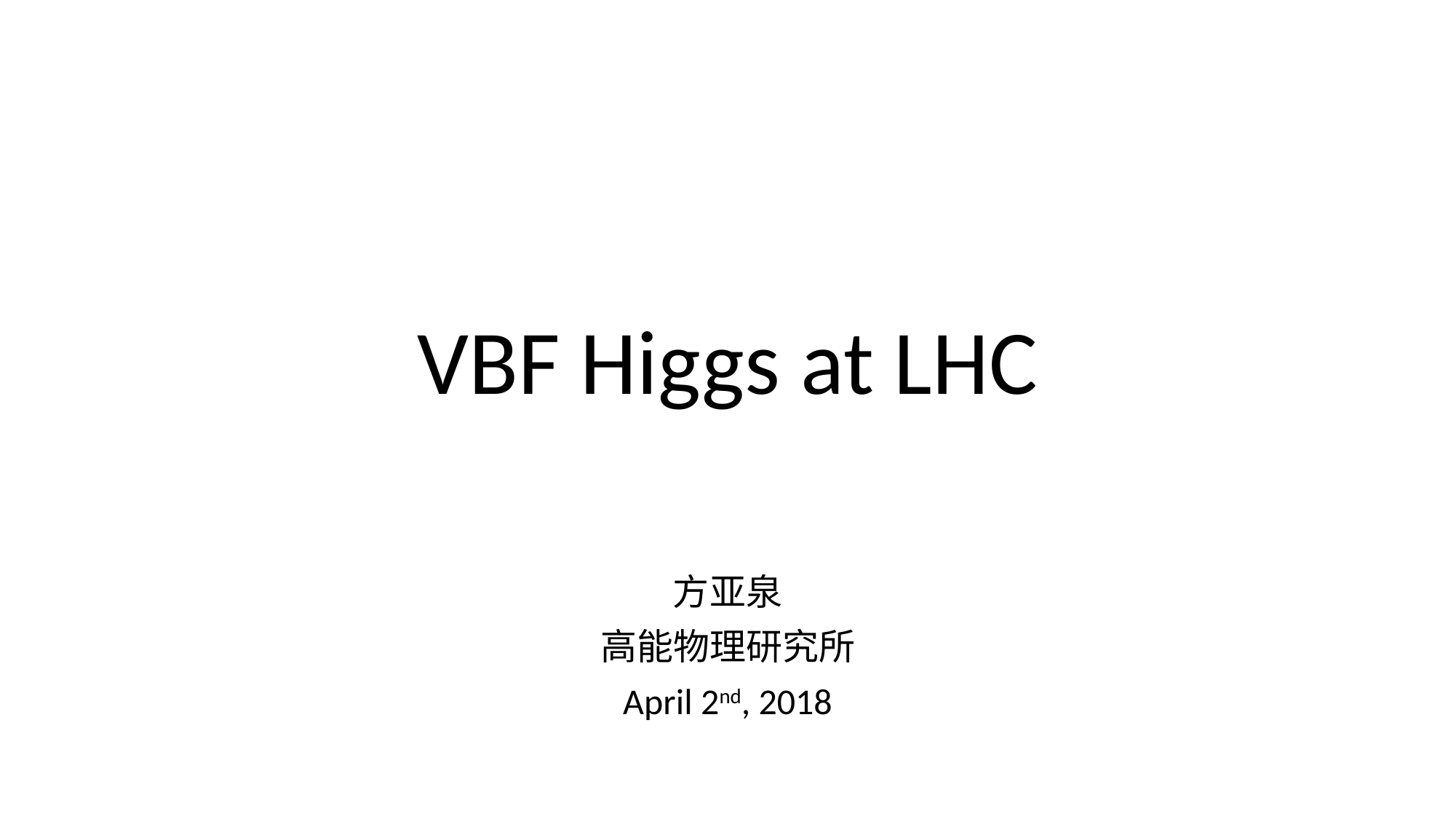

# VBF Higgs at LHC
方亚泉
高能物理研究所
April 2nd, 2018